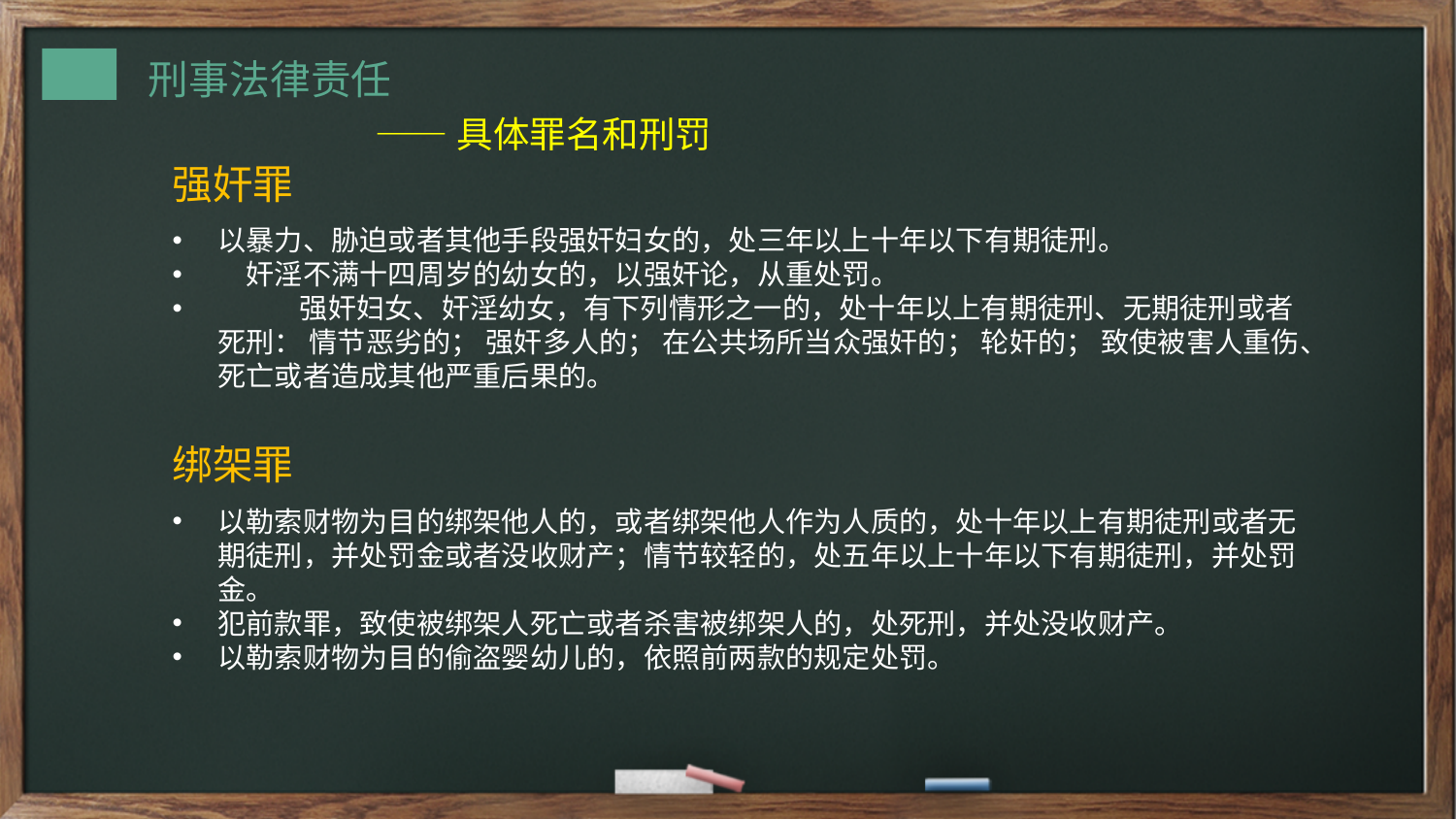

——具体罪名和刑罚
强奸罪
以暴力、胁迫或者其他手段强奸妇女的，处三年以上十年以下有期徒刑。
　奸淫不满十四周岁的幼女的，以强奸论，从重处罚。
　　    强奸妇女、奸淫幼女，有下列情形之一的，处十年以上有期徒刑、无期徒刑或者死刑： 情节恶劣的； 强奸多人的； 在公共场所当众强奸的； 轮奸的； 致使被害人重伤、死亡或者造成其他严重后果的。
绑架罪
以勒索财物为目的绑架他人的，或者绑架他人作为人质的，处十年以上有期徒刑或者无期徒刑，并处罚金或者没收财产；情节较轻的，处五年以上十年以下有期徒刑，并处罚金。
犯前款罪，致使被绑架人死亡或者杀害被绑架人的，处死刑，并处没收财产。
以勒索财物为目的偷盗婴幼儿的，依照前两款的规定处罚。